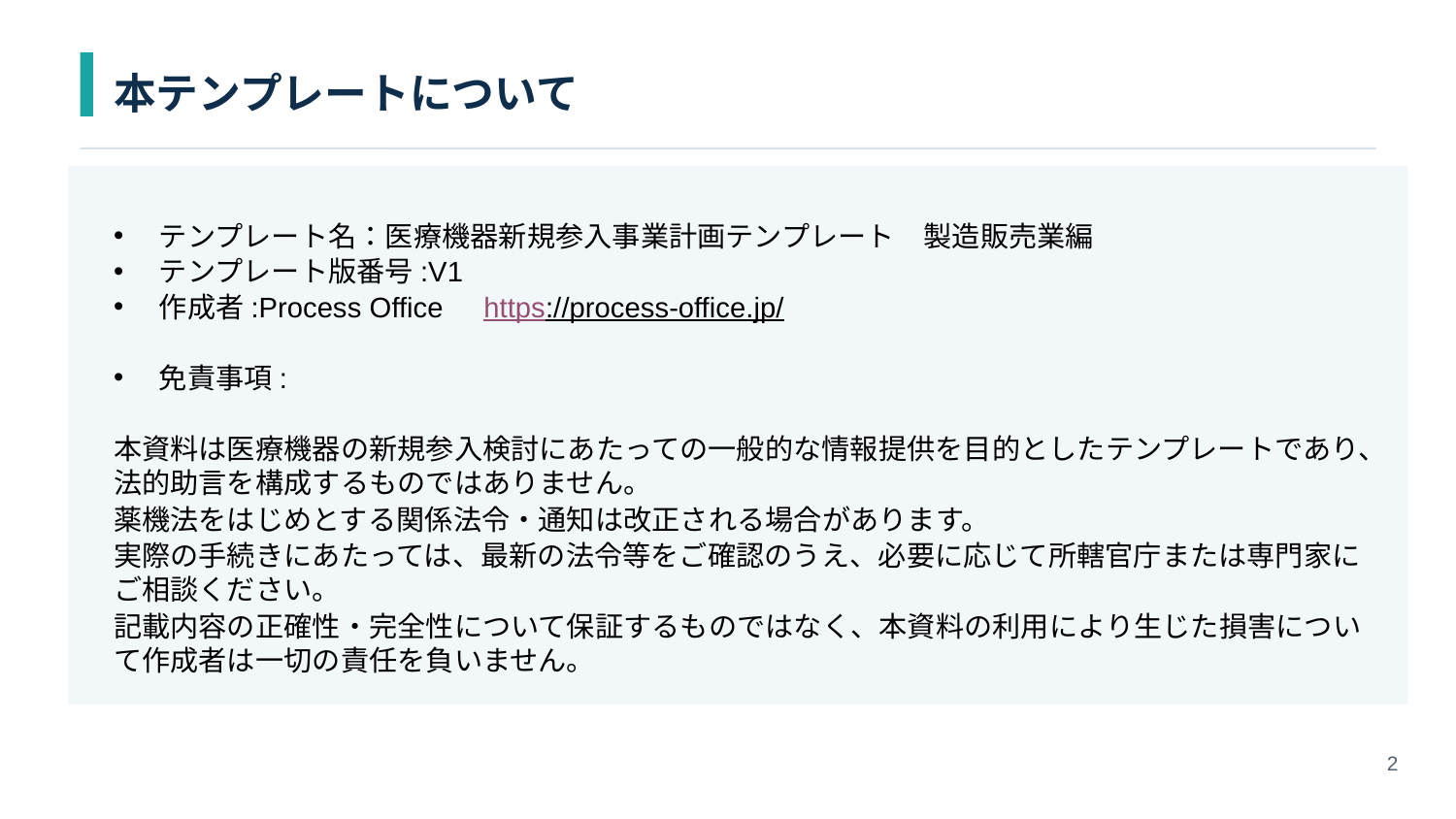

本テンプレートについて

テンプレート名：医療機器新規参入事業計画テンプレート　製造販売業編
テンプレート版番号:V1
作成者:Process Office     https://process-office.jp/

免責事項:

本資料は医療機器の新規参入検討にあたっての一般的な情報提供を目的としたテンプレートであり、法的助言を構成するものではありません。
薬機法をはじめとする関係法令・通知は改正される場合があります。
実際の手続きにあたっては、最新の法令等をご確認のうえ、必要に応じて所轄官庁または専門家にご相談ください。
記載内容の正確性・完全性について保証するものではなく、本資料の利用により生じた損害について作成者は一切の責任を負いません。
2